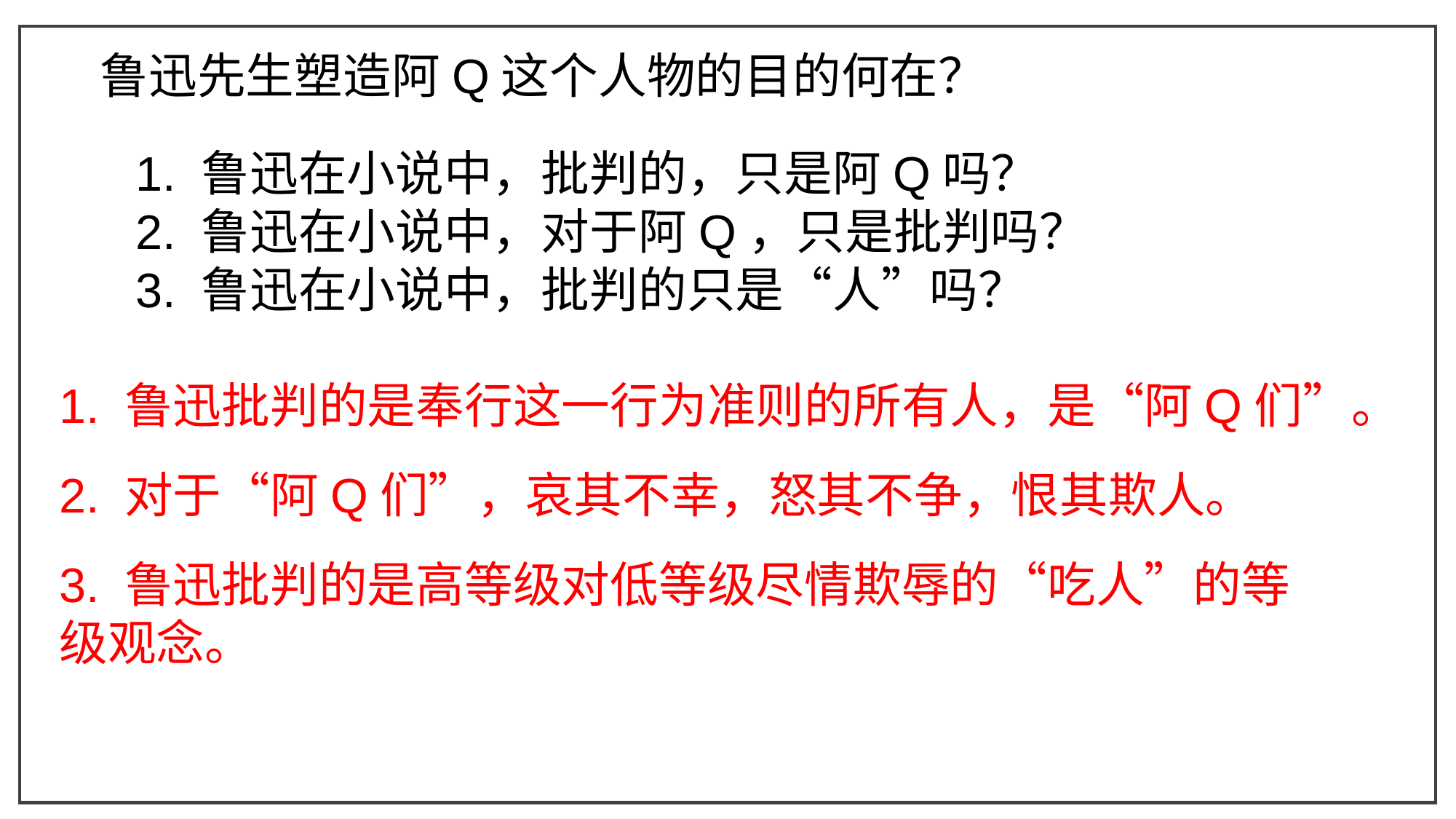

鲁迅先生塑造阿Q这个人物的目的何在？
1. 鲁迅在小说中，批判的，只是阿Q吗？
2. 鲁迅在小说中，对于阿Q，只是批判吗？
3. 鲁迅在小说中，批判的只是“人”吗？
1. 鲁迅批判的是奉行这一行为准则的所有人，是“阿Q们”。
2. 对于“阿Q们”，哀其不幸，怒其不争，恨其欺人。
3. 鲁迅批判的是高等级对低等级尽情欺辱的“吃人”的等级观念。